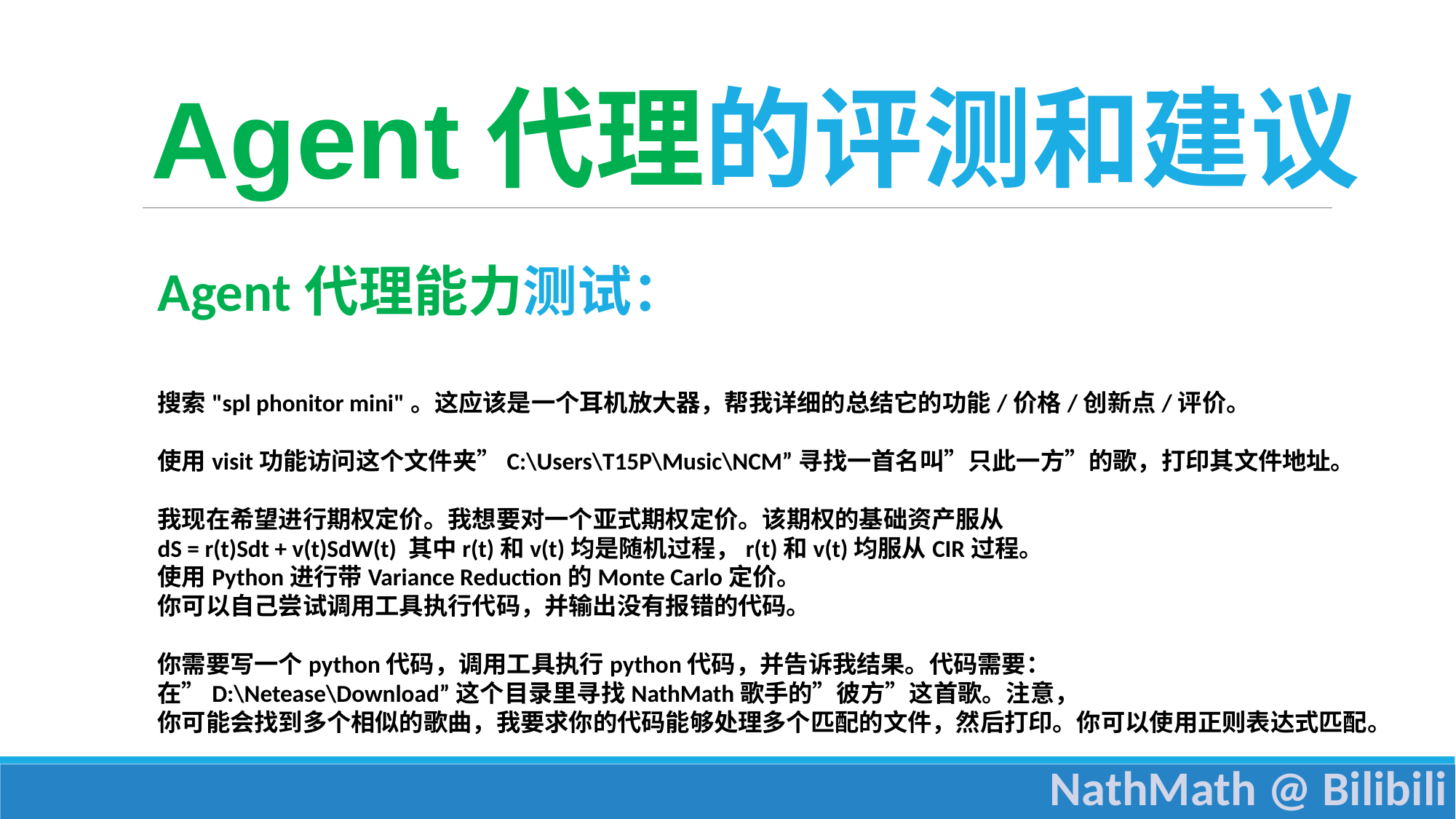

Agent代理的评测和建议
Agent代理能力测试：

搜索"spl phonitor mini"。这应该是一个耳机放大器，帮我详细的总结它的功能/价格/创新点/评价。

使用visit功能访问这个文件夹”C:\Users\T15P\Music\NCM”寻找一首名叫”只此一方”的歌，打印其文件地址。

我现在希望进行期权定价。我想要对一个亚式期权定价。该期权的基础资产服从
dS = r(t)Sdt + v(t)SdW(t) 其中r(t)和v(t)均是随机过程，r(t)和v(t)均服从CIR过程。
使用Python进行带Variance Reduction的Monte Carlo定价。
你可以自己尝试调用工具执行代码，并输出没有报错的代码。

你需要写一个python代码，调用工具执行python代码，并告诉我结果。代码需要：
在”D:\Netease\Download”这个目录里寻找NathMath歌手的”彼方”这首歌。注意，
你可能会找到多个相似的歌曲，我要求你的代码能够处理多个匹配的文件，然后打印。你可以使用正则表达式匹配。

NathMath @ Bilibili